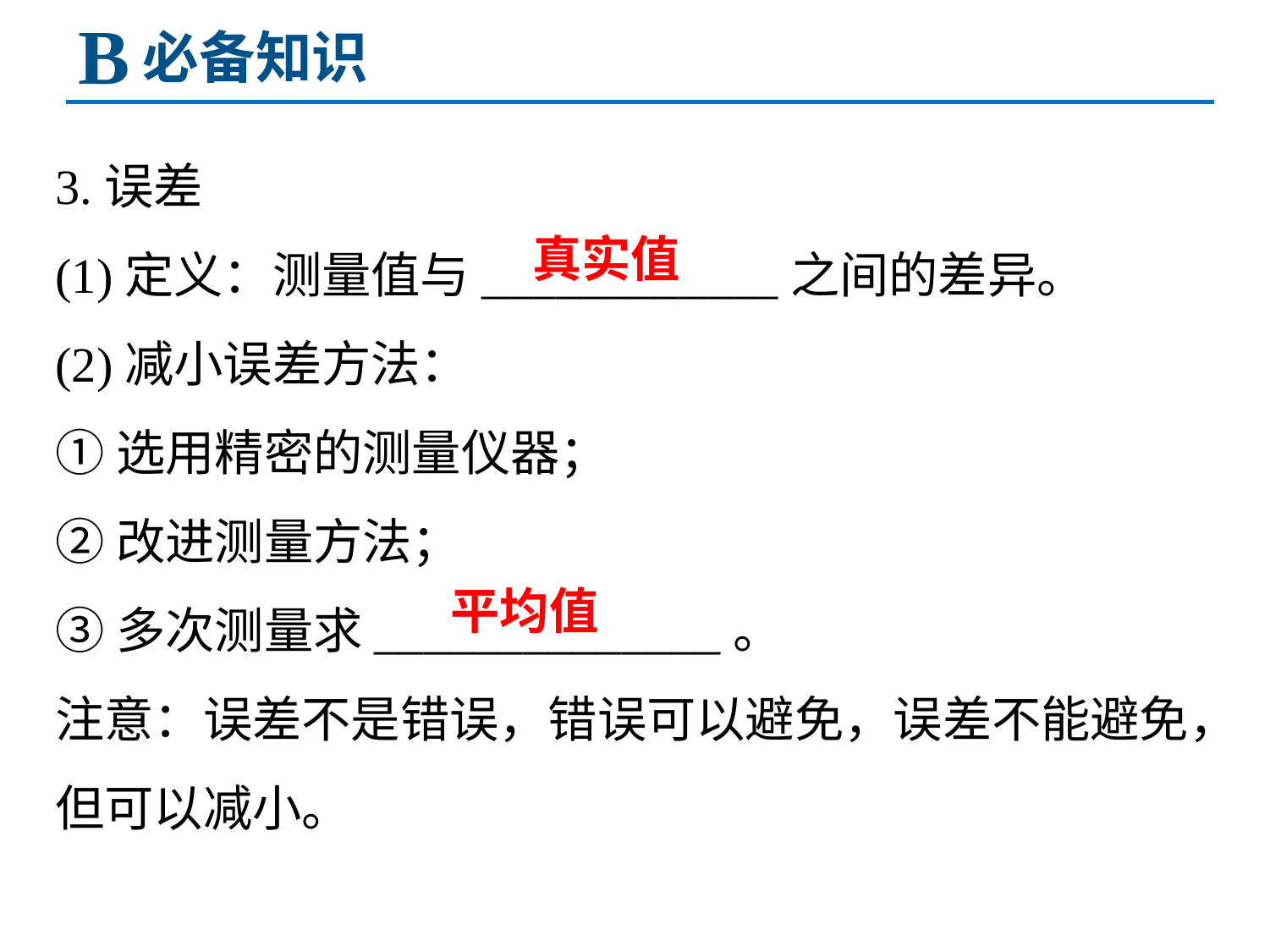

B
必备知识
3.误差
(1)定义：测量值与____________之间的差异。
(2)减小误差方法：
①选用精密的测量仪器；
②改进测量方法；
③多次测量求______________。
注意：误差不是错误，错误可以避免，误差不能避免，但可以减小。
真实值
平均值